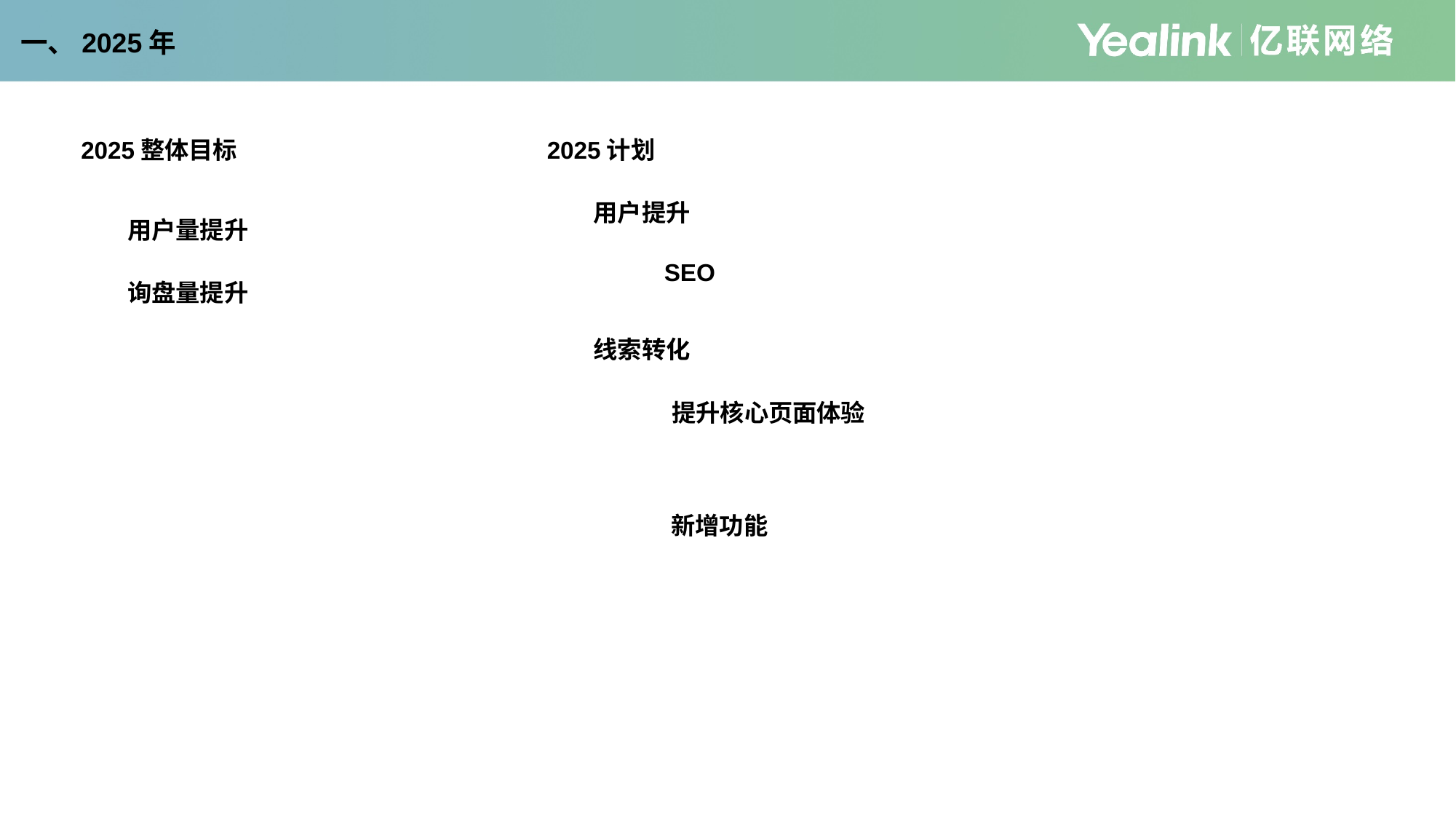

一、2025年
2025整体目标
2025计划
用户提升
用户量提升
SEO
询盘量提升
线索转化
提升核心页面体验
新增功能